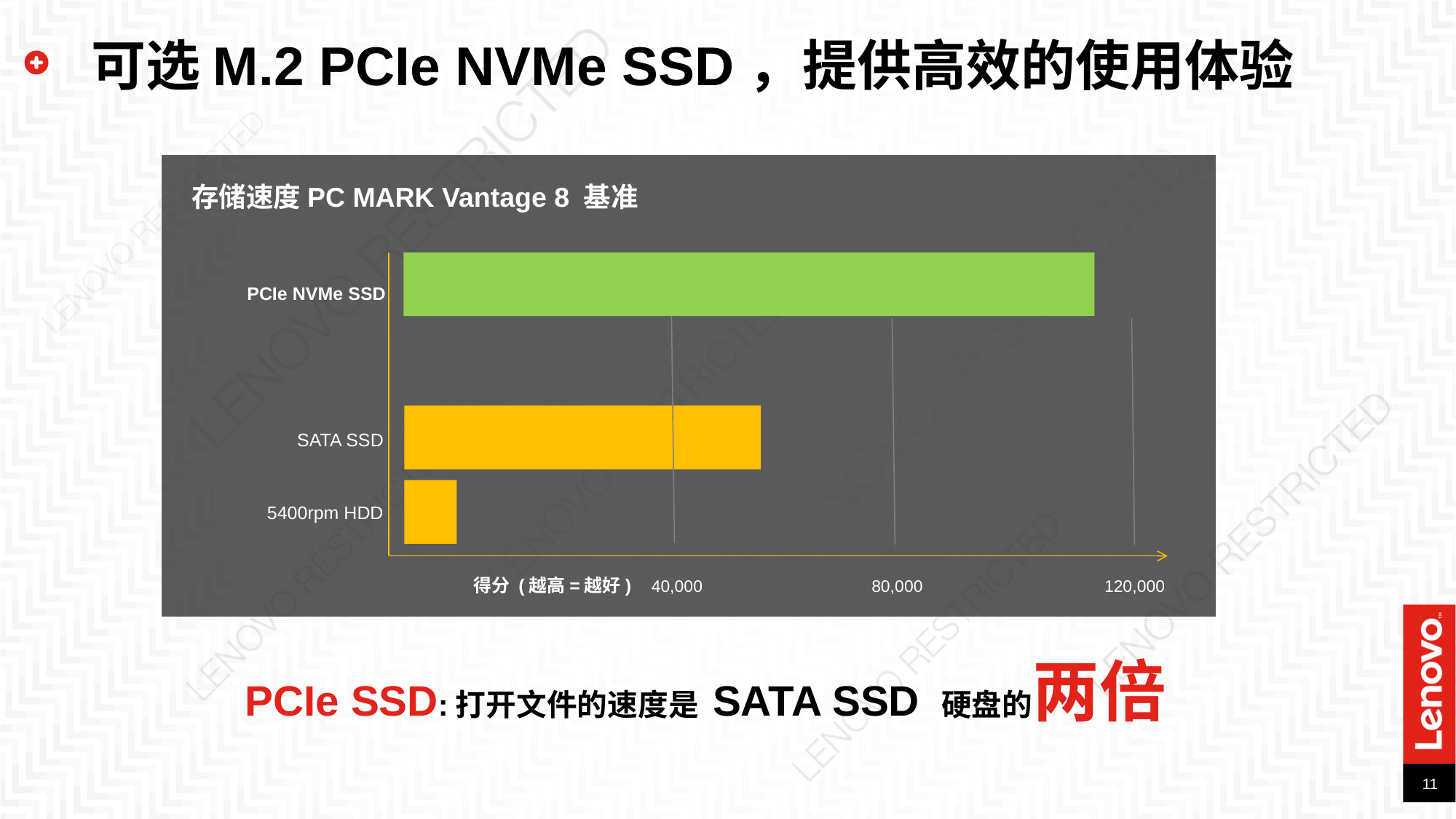

# 可选M.2 PCIe NVMe SSD，提供高效的使用体验

存储速度PC MARK Vantage 8 基准
PCIe NVMe SSD

SATA SSD

5400rpm HDD
得分 (越高=越好)
40,000
80,000
120,000

PCIe SSD:打开文件的速度是 SATA SSD 硬盘的两倍